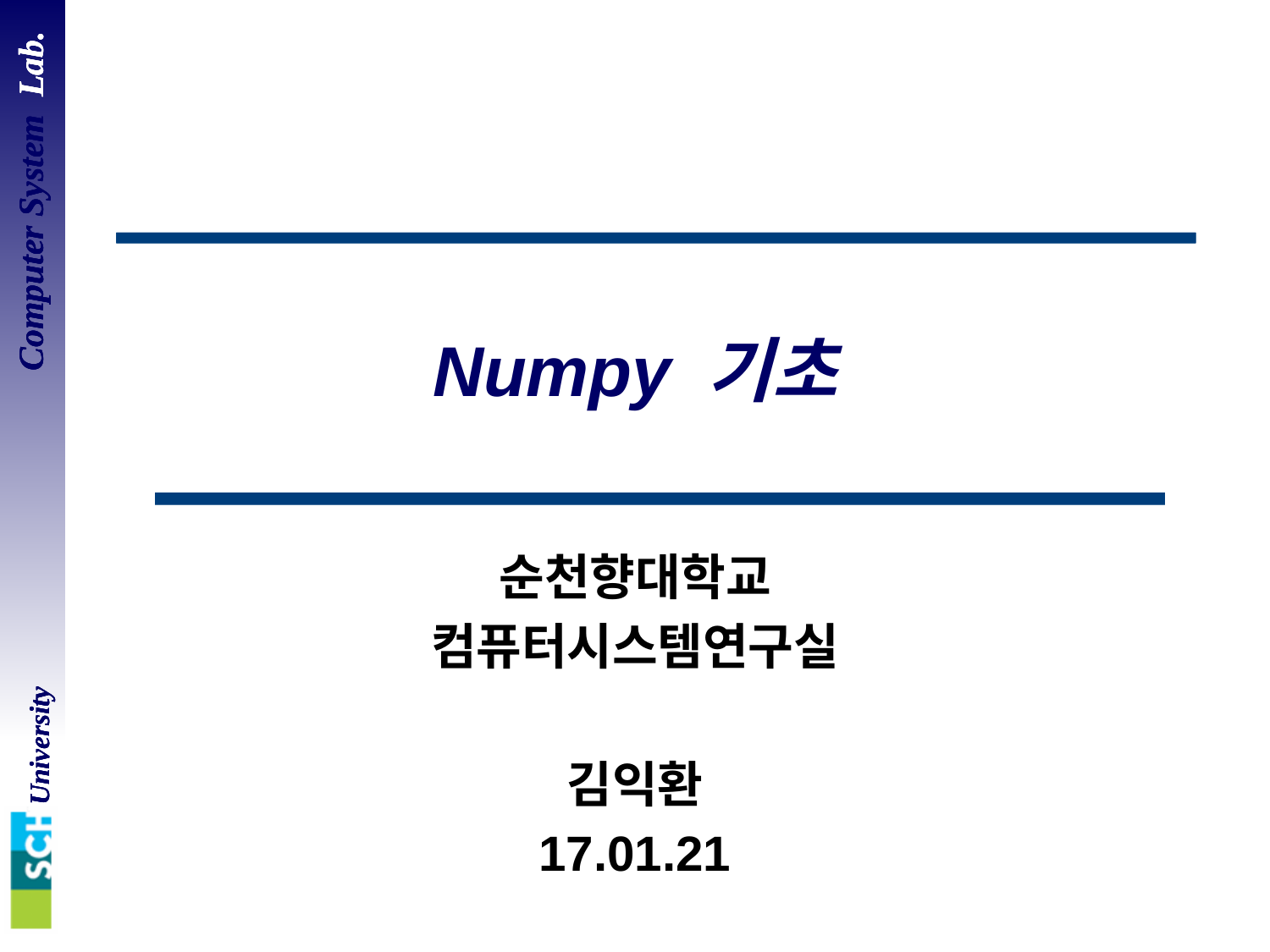

# Numpy 기초
순천향대학교
컴퓨터시스템연구실

김익환
17.01.21